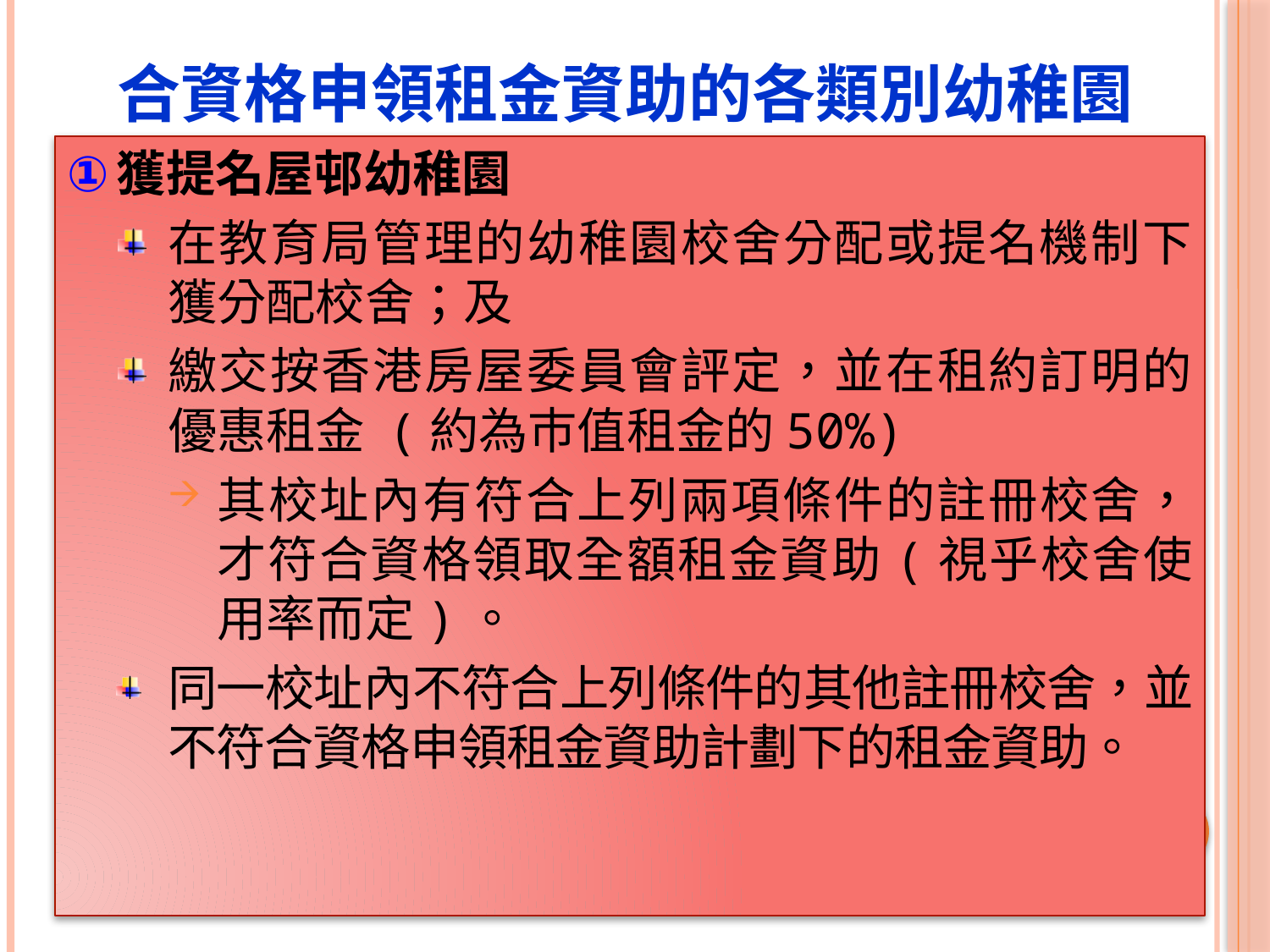

# 合資格申領租金資助的各類別幼稚園
獲提名屋邨幼稚園
在教育局管理的幼稚園校舍分配或提名機制下獲分配校舍；及
繳交按香港房屋委員會評定，並在租約訂明的優惠租金 (約為巿值租金的50%)
其校址內有符合上列兩項條件的註冊校舍，才符合資格領取全額租金資助(視乎校舍使用率而定)。
同一校址內不符合上列條件的其他註冊校舍，並不符合資格申領租金資助計劃下的租金資助。